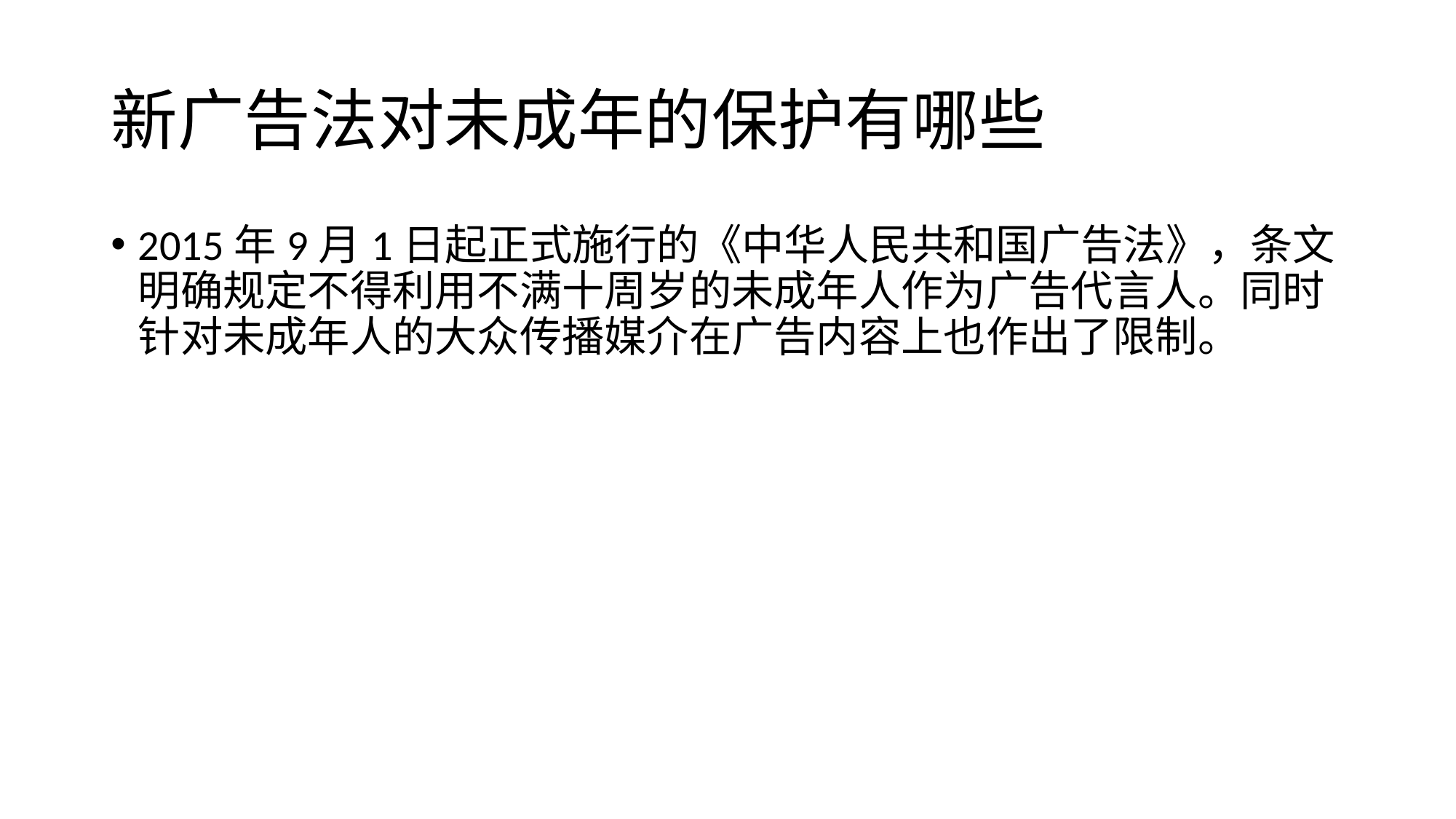

# 新广告法对未成年的保护有哪些
2015年9月1日起正式施行的《中华人民共和国广告法》，条文明确规定不得利用不满十周岁的未成年人作为广告代言人。同时针对未成年人的大众传播媒介在广告内容上也作出了限制。